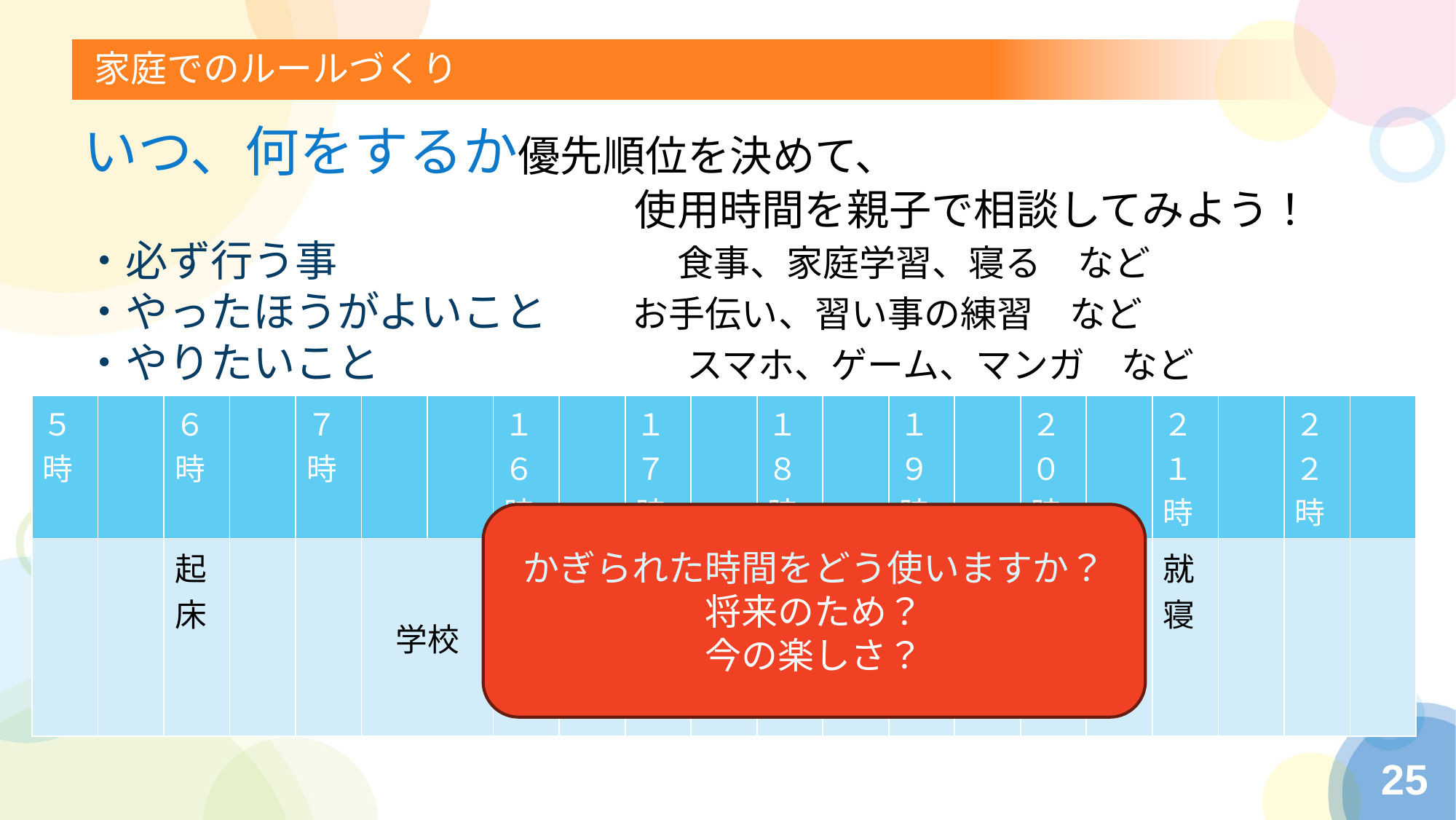

# 家庭でのルールづくり
いつ、何をするか優先順位を決めて、
　　　　　　　　　　　　　使用時間を親子で相談してみよう！
・必ず行う事　　　　　　　　食事、家庭学習、寝る　など
・やったほうがよいこと　　お手伝い、習い事の練習　など
・やりたいこと　　　　　　　 スマホ、ゲーム、マンガ　など

| ５時 |  | ６時 |  | ７時 |  |  | １６時 |  | １７時 |  | １８時 |  | １９時 |  | ２０時 |  | ２１時 |  | ２２時 |  |
| --- | --- | --- | --- | --- | --- | --- | --- | --- | --- | --- | --- | --- | --- | --- | --- | --- | --- | --- | --- | --- |
|  |  | 起床 |  |  | 学校 |  |  |  |  |  |  |  |  |  |  |  | 就寝 |  |  |  |
かぎられた時間をどう使いますか？
将来のため？
今の楽しさ？
25